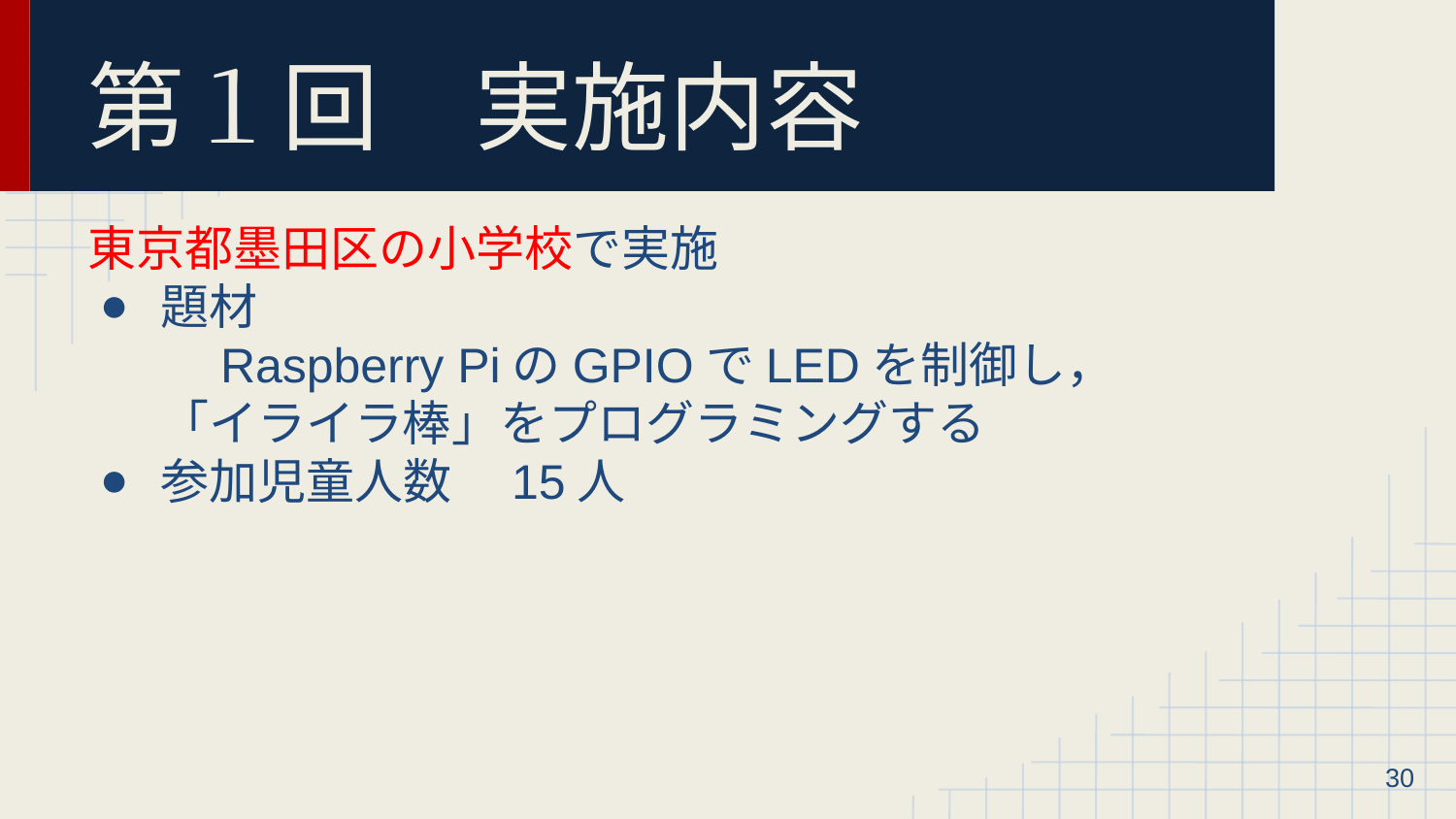

# 第１回　実施内容
東京都墨田区の小学校で実施
題材
　Raspberry PiのGPIOでLEDを制御し，
「イライラ棒」をプログラミングする
参加児童人数　15人

30